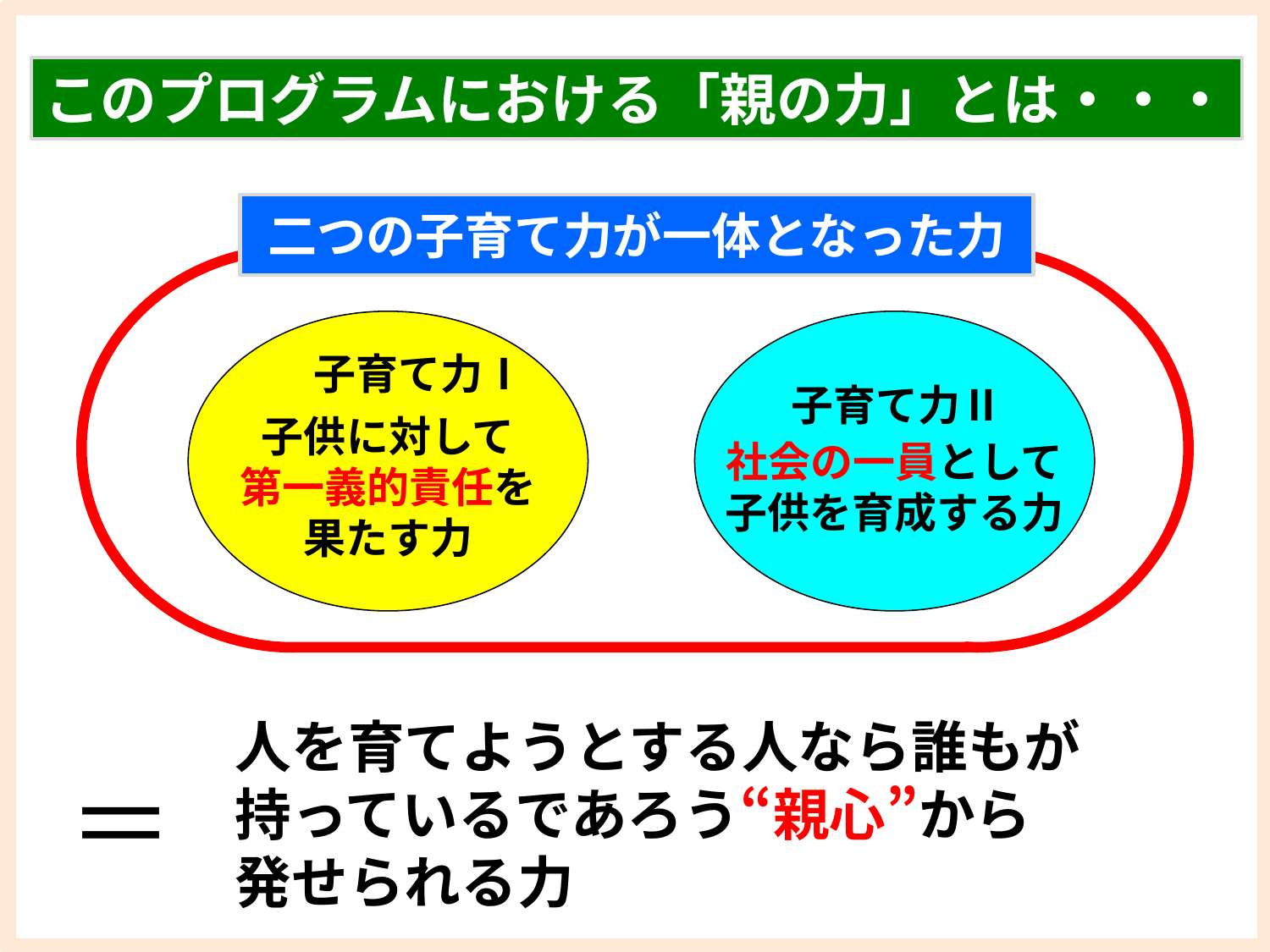

このプログラムにおける「親の力」とは・・・
二つの子育て力が一体となった力

子供に対して
第一義的責任を
果たす力
子育て力Ⅰ

社会の一員として
子供を育成する力
子育て力Ⅱ
人を育てようとする人なら誰もが
持っているであろう“親心”から
発せられる力
＝